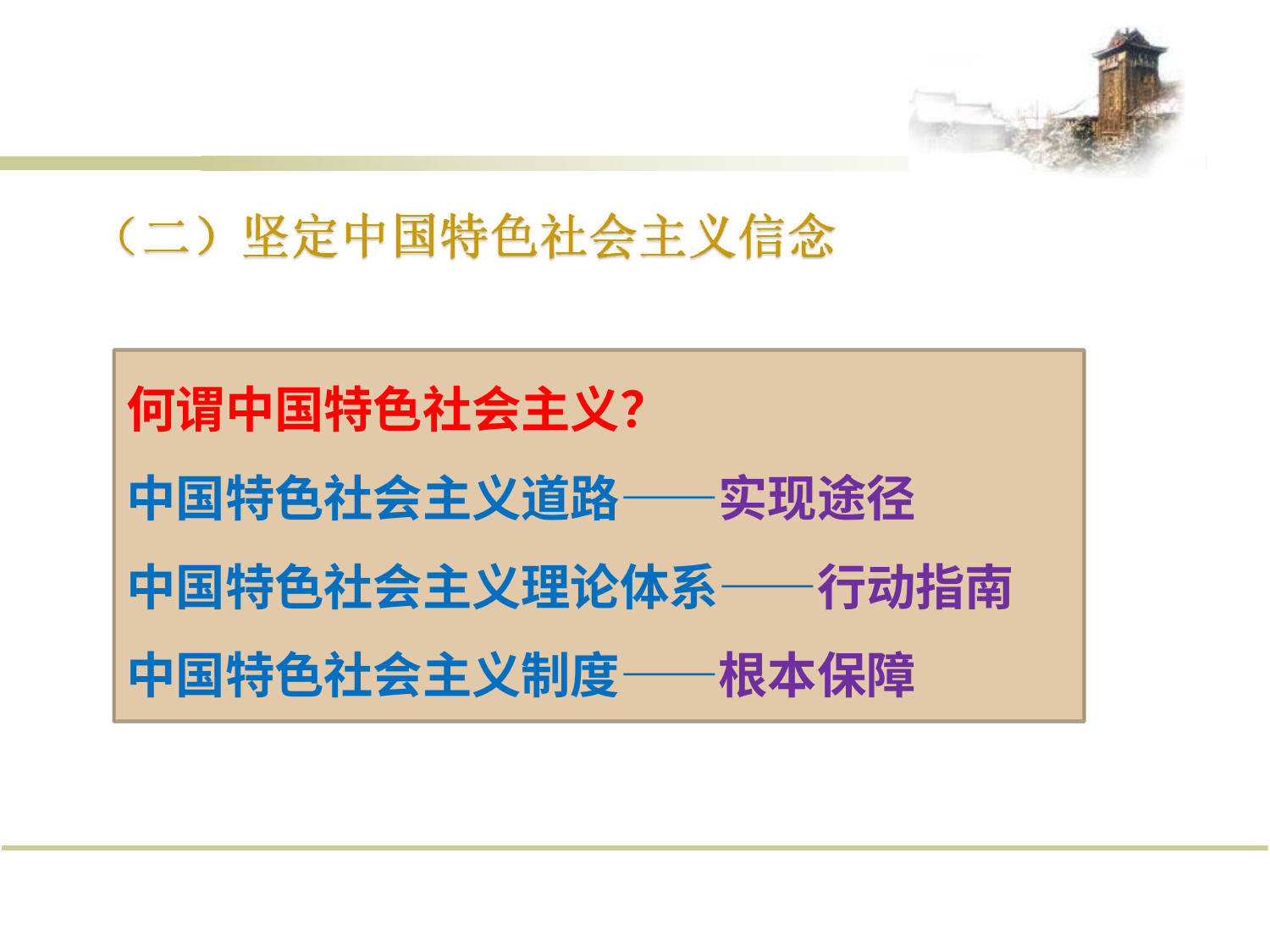

何谓中国特色社会主义？
中国特色社会主义道路——实现途径
中国特色社会主义理论体系——行动指南 中国特色社会主义制度——根本保障

19